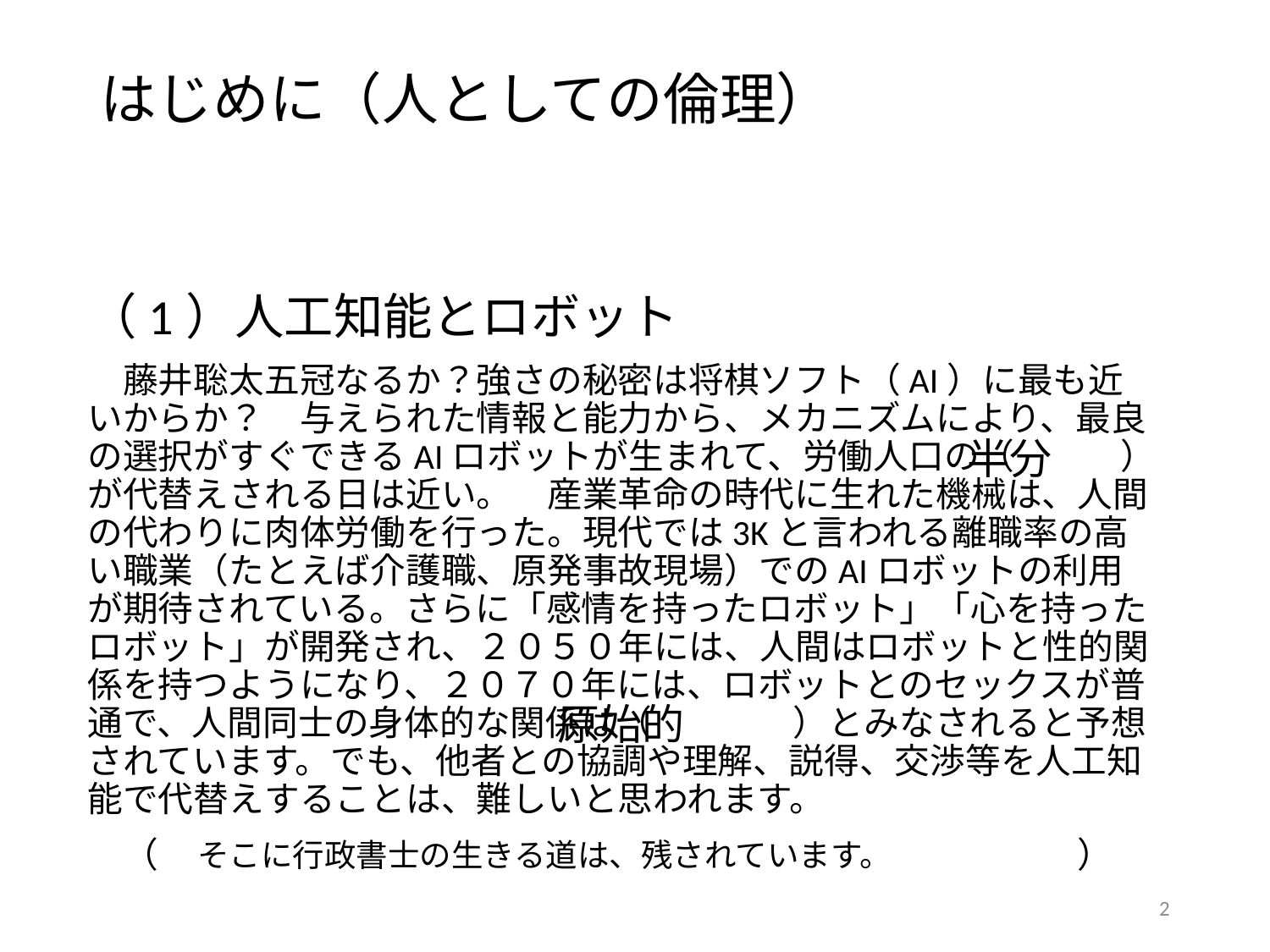

# はじめに（人としての倫理）

（1）人工知能とロボット
　藤井聡太五冠なるか？強さの秘密は将棋ソフト（AI）に最も近いからか？　与えられた情報と能力から、メカニズムにより、最良の選択がすぐできるAIロボットが生まれて、労働人口の（　　　）が代替えされる日は近い。　産業革命の時代に生れた機械は、人間の代わりに肉体労働を行った。現代では3Kと言われる離職率の高い職業（たとえば介護職、原発事故現場）でのAIロボットの利用が期待されている。さらに「感情を持ったロボット」「心を持ったロボット」が開発され、２０５０年には、人間はロボットと性的関係を持つようになり、２０７０年には、ロボットとのセックスが普通で、人間同士の身体的な関係は（　　　　）とみなされると予想されています。でも、他者との協調や理解、説得、交渉等を人工知能で代替えすることは、難しいと思われます。
　（　　　　　　　　　　　　　　　　　　　　　　　　　　）
半分
原始的
そこに行政書士の生きる道は、残されています。
2